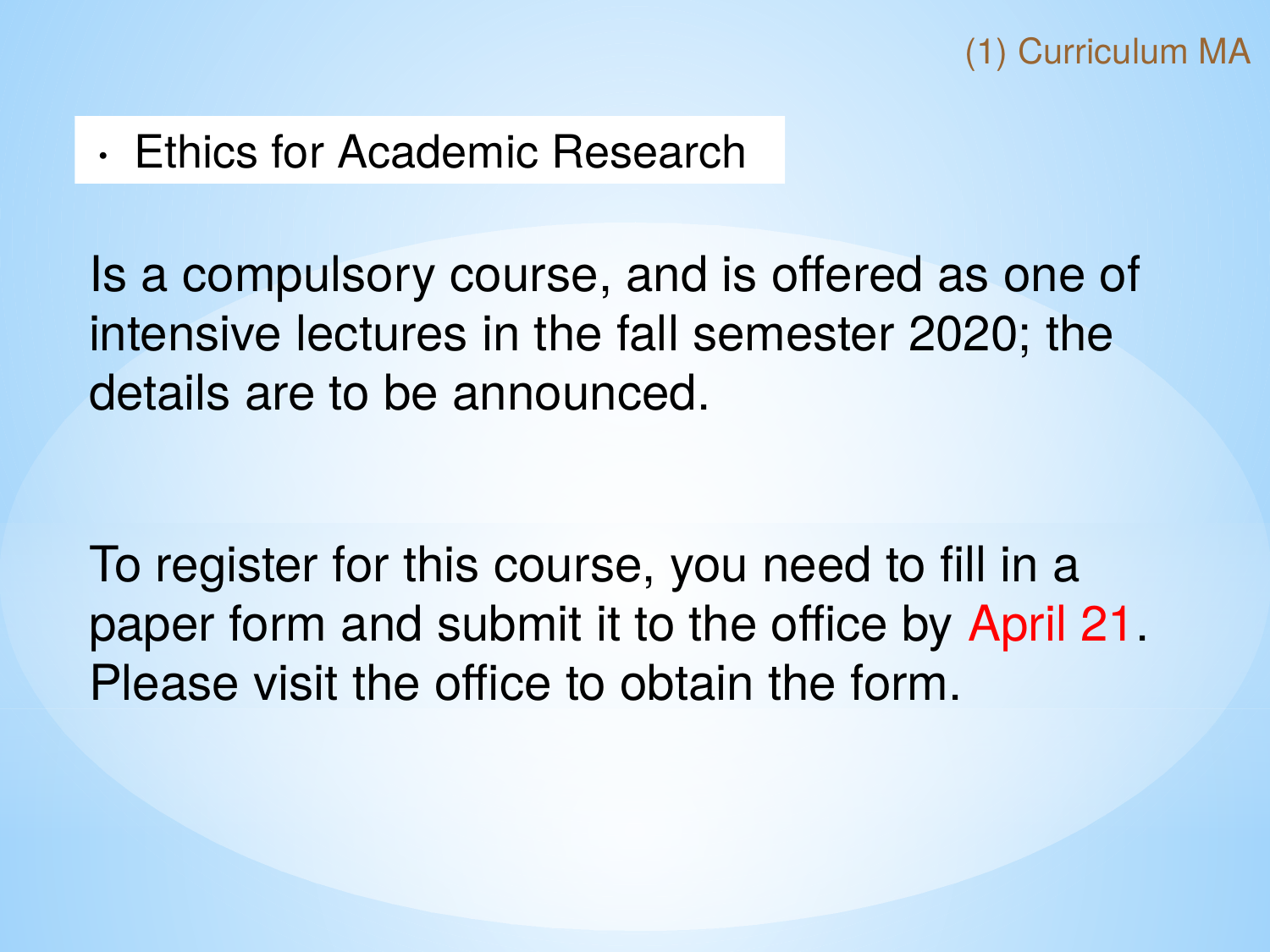

(1) Curriculum MA
・ Ethics for Academic Research
Is a compulsory course, and is offered as one of intensive lectures in the fall semester 2020; the details are to be announced.

To register for this course, you need to fill in a paper form and submit it to the office by April 21. Please visit the office to obtain the form.